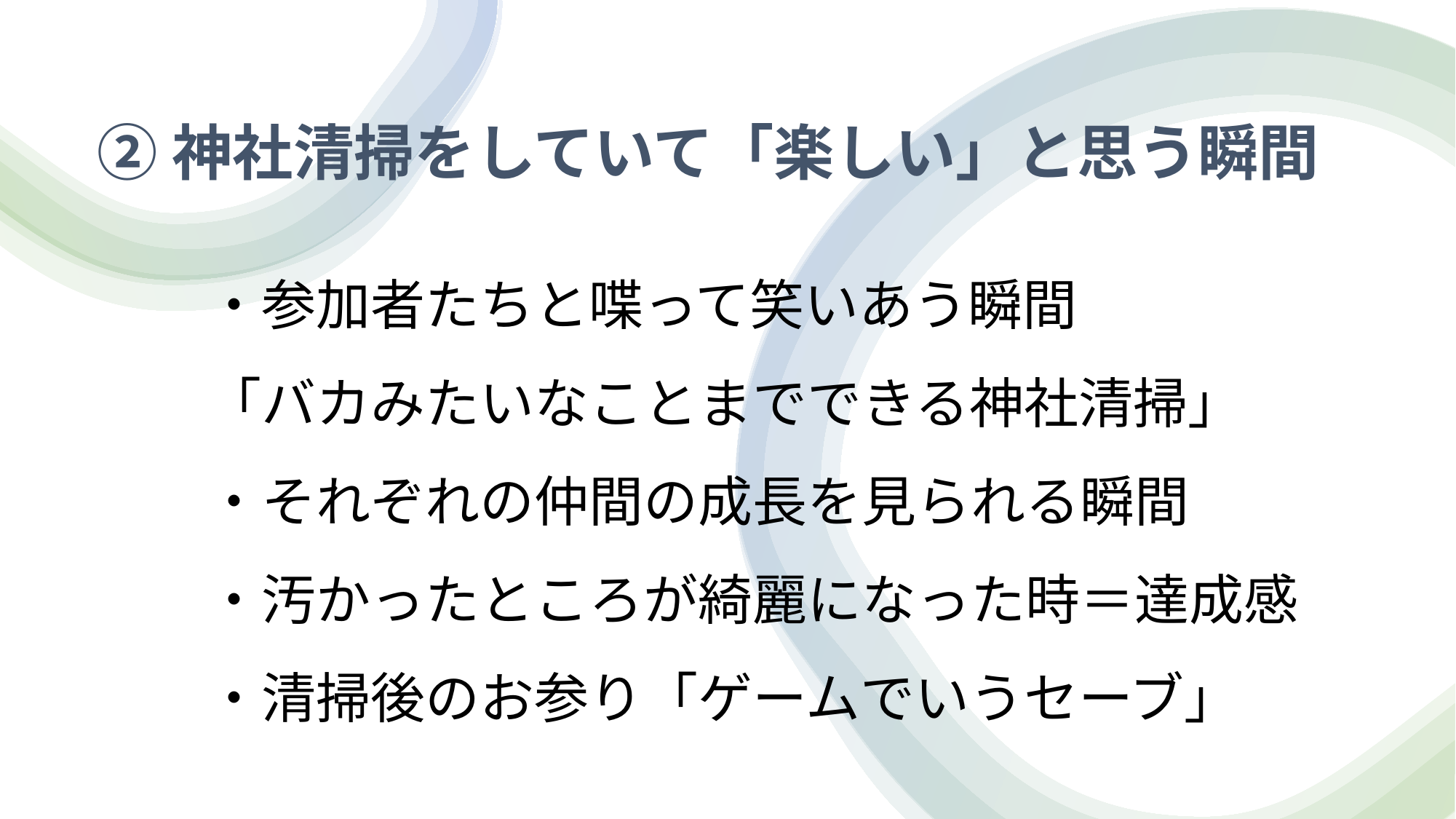

# ②神社清掃をしていて「楽しい」と思う瞬間
　・参加者たちと喋って笑いあう瞬間
　「バカみたいなことまでできる神社清掃」
　・それぞれの仲間の成長を見られる瞬間
　・汚かったところが綺麗になった時＝達成感
　・清掃後のお参り「ゲームでいうセーブ」